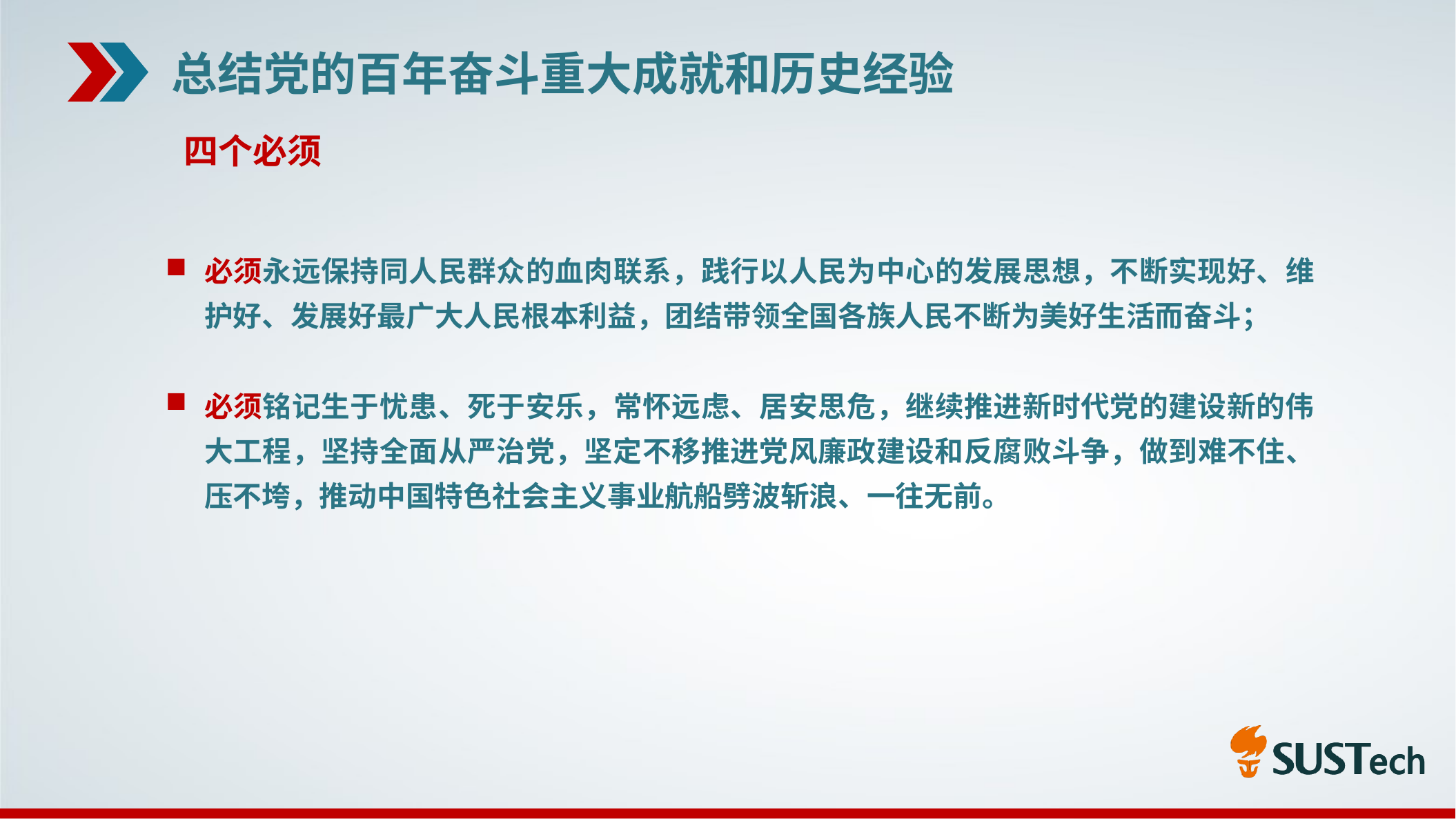

总结党的百年奋斗重大成就和历史经验
四个必须
必须永远保持同人民群众的血肉联系，践行以人民为中心的发展思想，不断实现好、维护好、发展好最广大人民根本利益，团结带领全国各族人民不断为美好生活而奋斗；

必须铭记生于忧患、死于安乐，常怀远虑、居安思危，继续推进新时代党的建设新的伟大工程，坚持全面从严治党，坚定不移推进党风廉政建设和反腐败斗争，做到难不住、压不垮，推动中国特色社会主义事业航船劈波斩浪、一往无前。